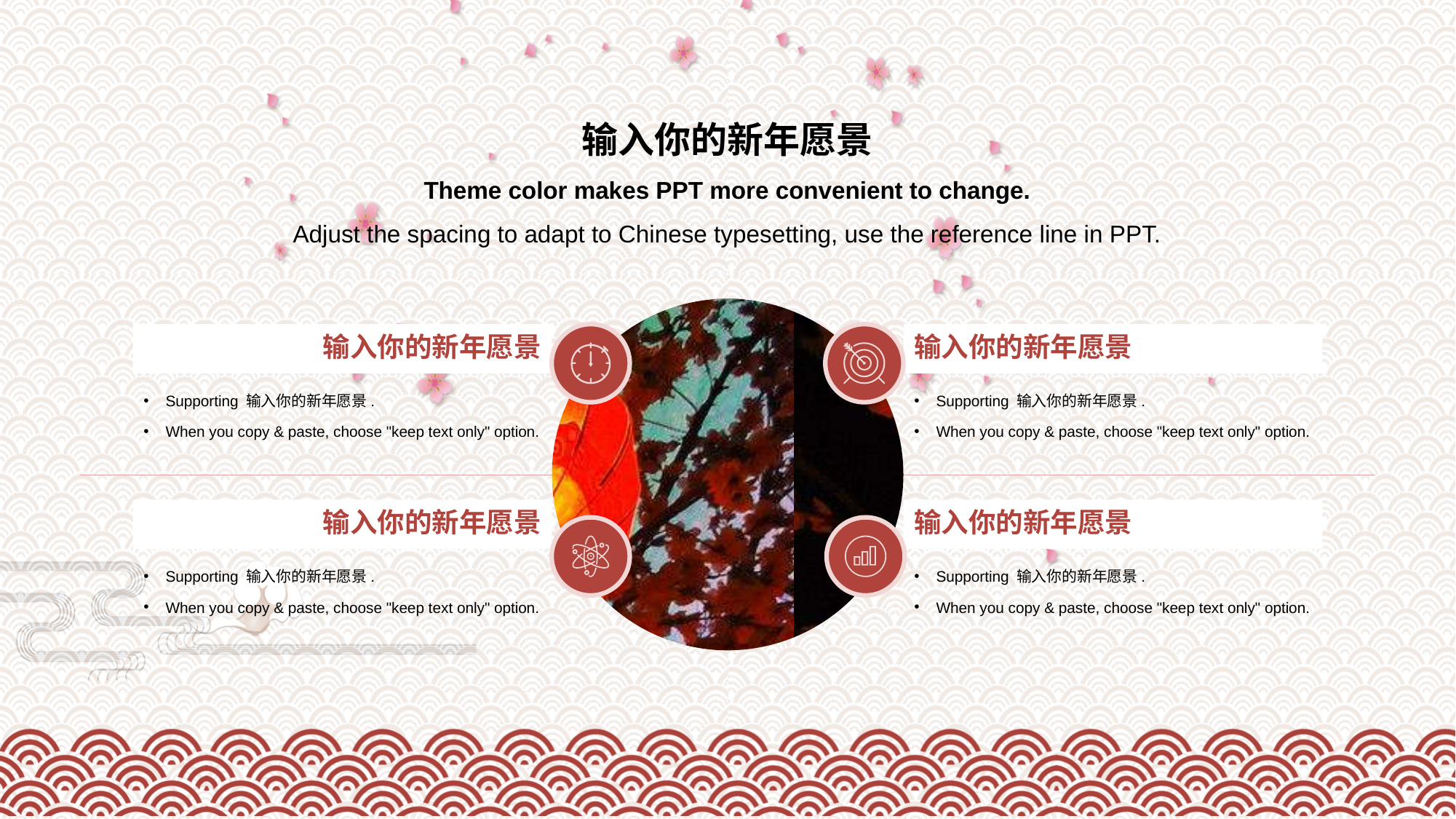

输入你的新年愿景
Theme color makes PPT more convenient to change.
Adjust the spacing to adapt to Chinese typesetting, use the reference line in PPT.

输入你的新年愿景

输入你的新年愿景

Supporting 输入你的新年愿景.
When you copy & paste, choose "keep text only" option.
Supporting 输入你的新年愿景.
When you copy & paste, choose "keep text only" option.
输入你的新年愿景
输入你的新年愿景

Supporting 输入你的新年愿景.
When you copy & paste, choose "keep text only" option.
Supporting 输入你的新年愿景.
When you copy & paste, choose "keep text only" option.